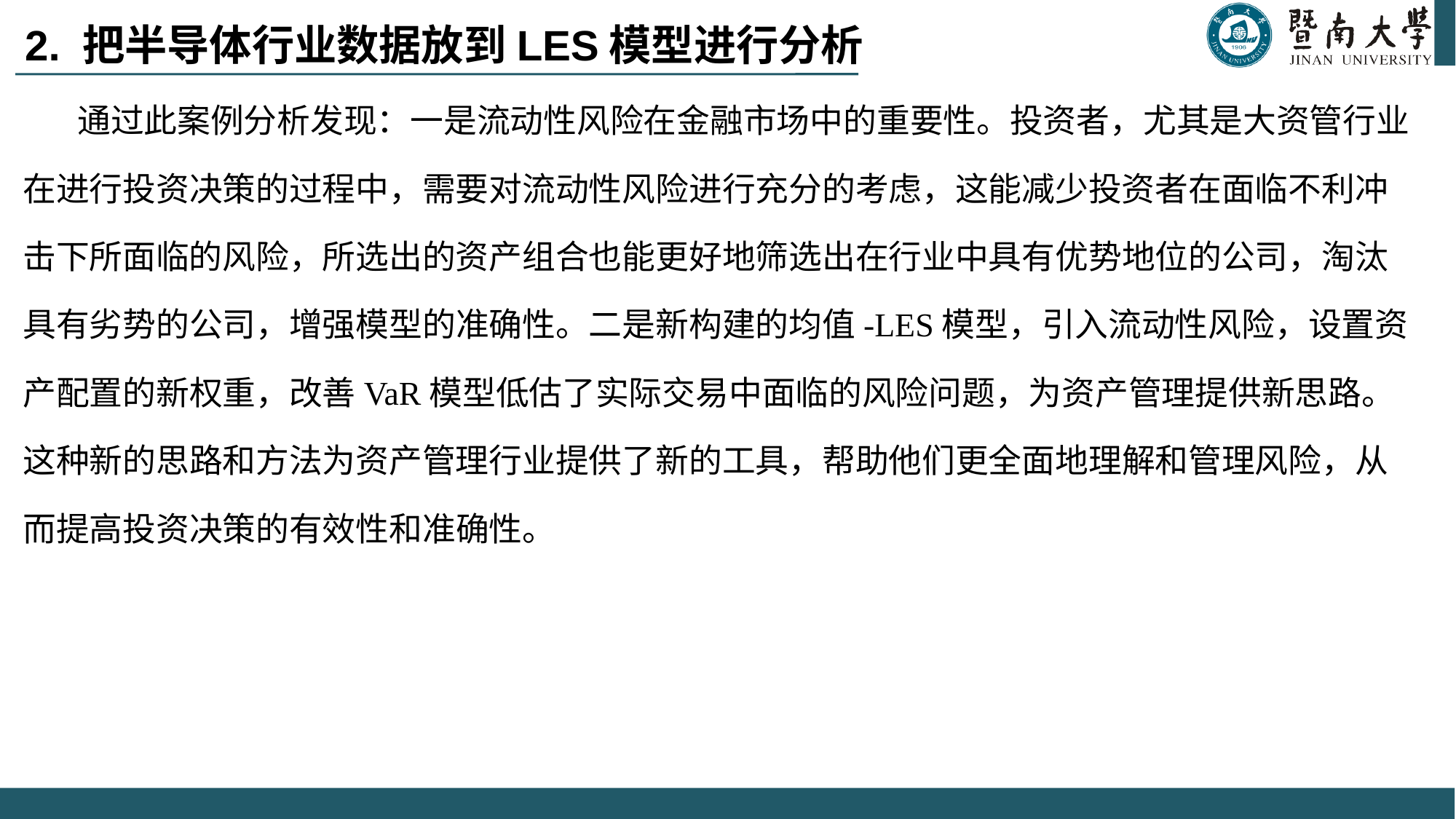

# 2. 把半导体行业数据放到LES模型进行分析

通过此案例分析发现：一是流动性风险在金融市场中的重要性。投资者，尤其是大资管行业在进行投资决策的过程中，需要对流动性风险进行充分的考虑，这能减少投资者在面临不利冲击下所面临的风险，所选出的资产组合也能更好地筛选出在行业中具有优势地位的公司，淘汰具有劣势的公司，增强模型的准确性。二是新构建的均值-LES模型，引入流动性风险，设置资产配置的新权重，改善VaR模型低估了实际交易中面临的风险问题，为资产管理提供新思路。这种新的思路和方法为资产管理行业提供了新的工具，帮助他们更全面地理解和管理风险，从而提高投资决策的有效性和准确性。